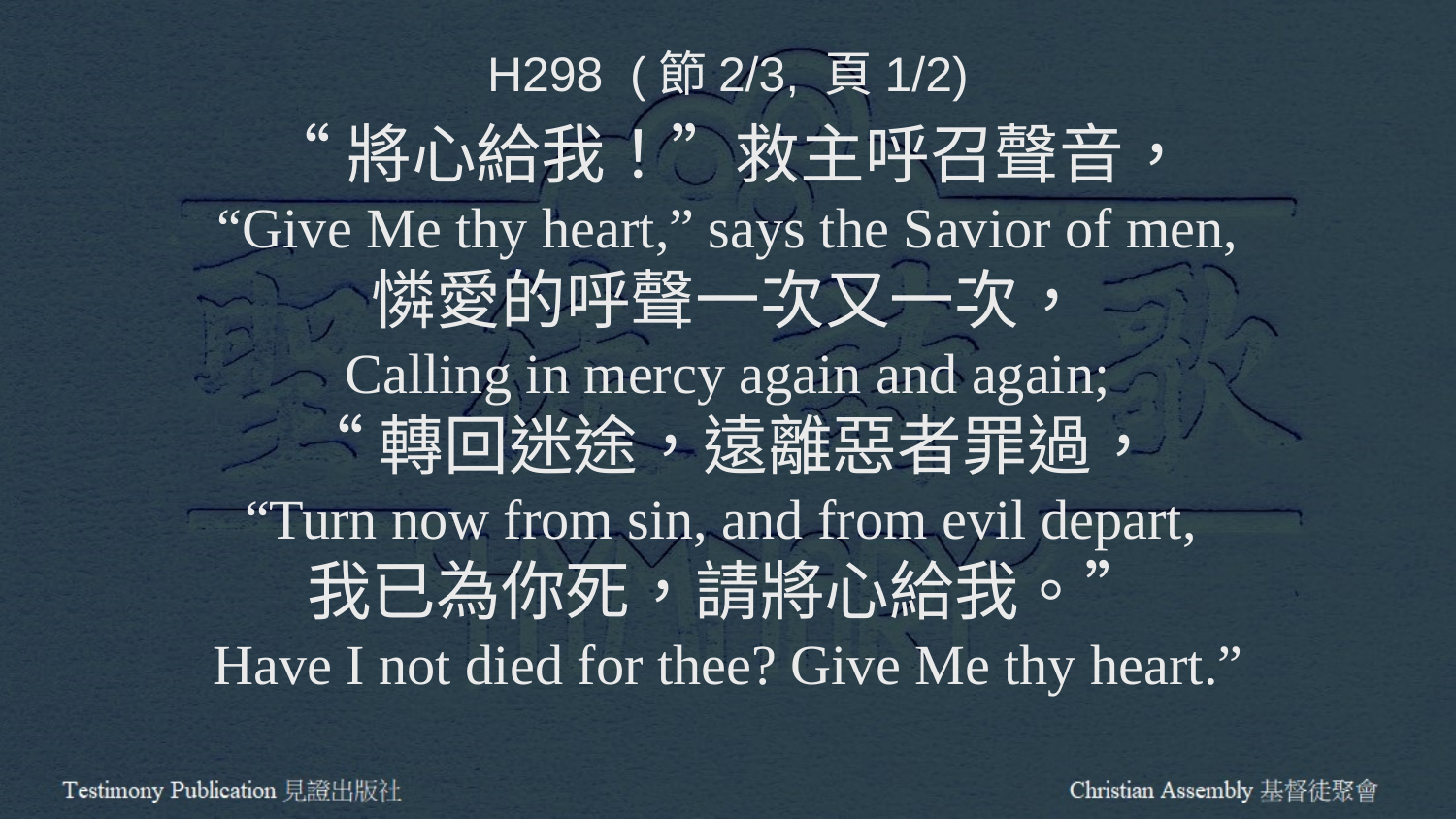

H298  (節2/3, 頁1/2)
“將心給我！”救主呼召聲音，
“Give Me thy heart,” says the Savior of men,
憐愛的呼聲一次又一次，
Calling in mercy again and again;
“轉回迷途，遠離惡者罪過，
“Turn now from sin, and from evil depart,
我已為你死，請將心給我。”
Have I not died for thee? Give Me thy heart.”